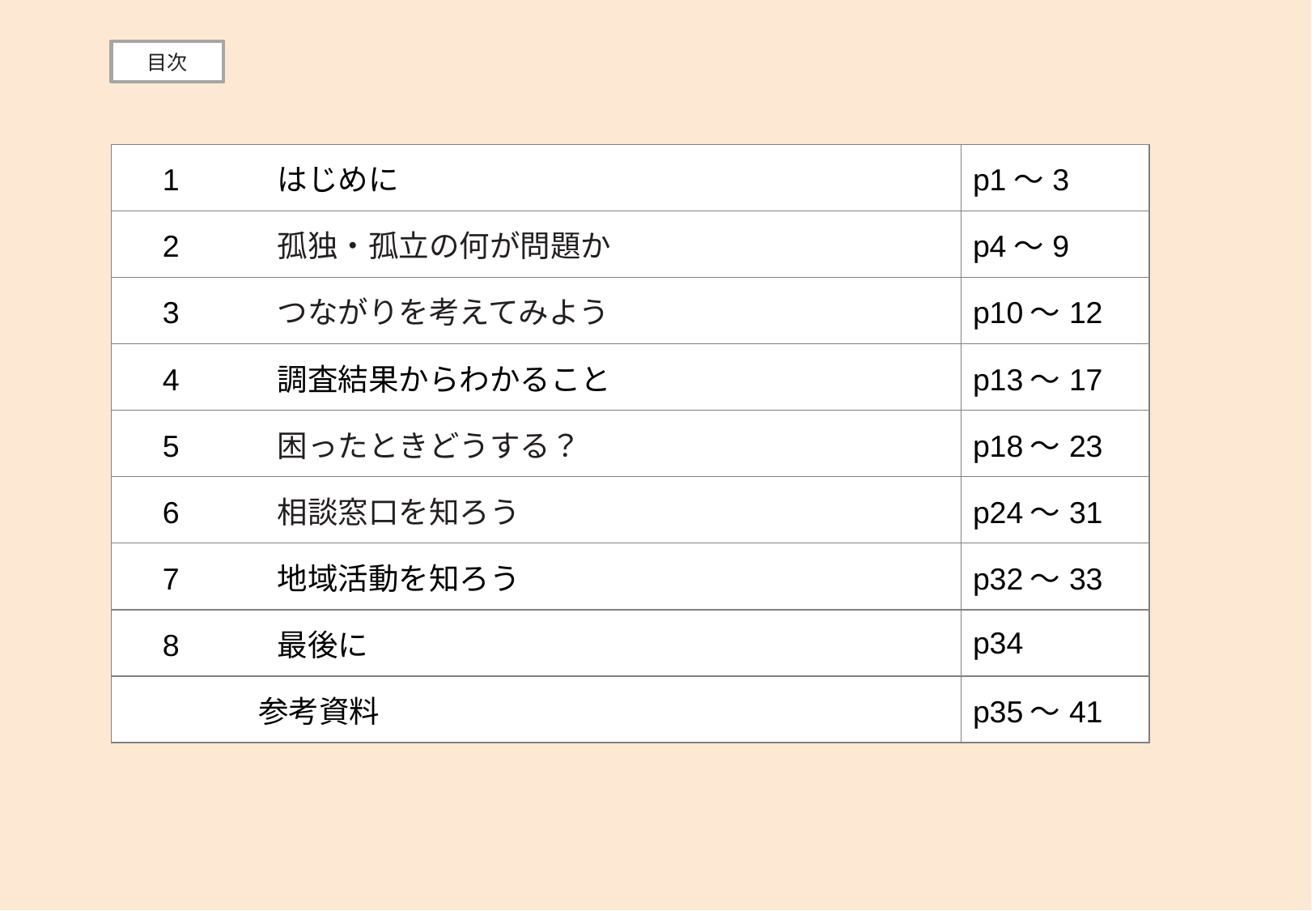

目次
| 1　　　はじめに | p1〜3 |
| --- | --- |
| 2　　　孤独・孤立の何が問題か | p4〜9 |
| 3　　　つながりを考えてみよう | p10〜12 |
| 4　　　調査結果からわかること | p13〜17 |
| 5　　　困ったときどうする？ | p18〜23 |
| 6　　　相談窓口を知ろう | p24〜31 |
| 7　　　地域活動を知ろう | p32〜33 |
| 8　　　最後に | p34 |
| 参考資料 | p35〜41 |